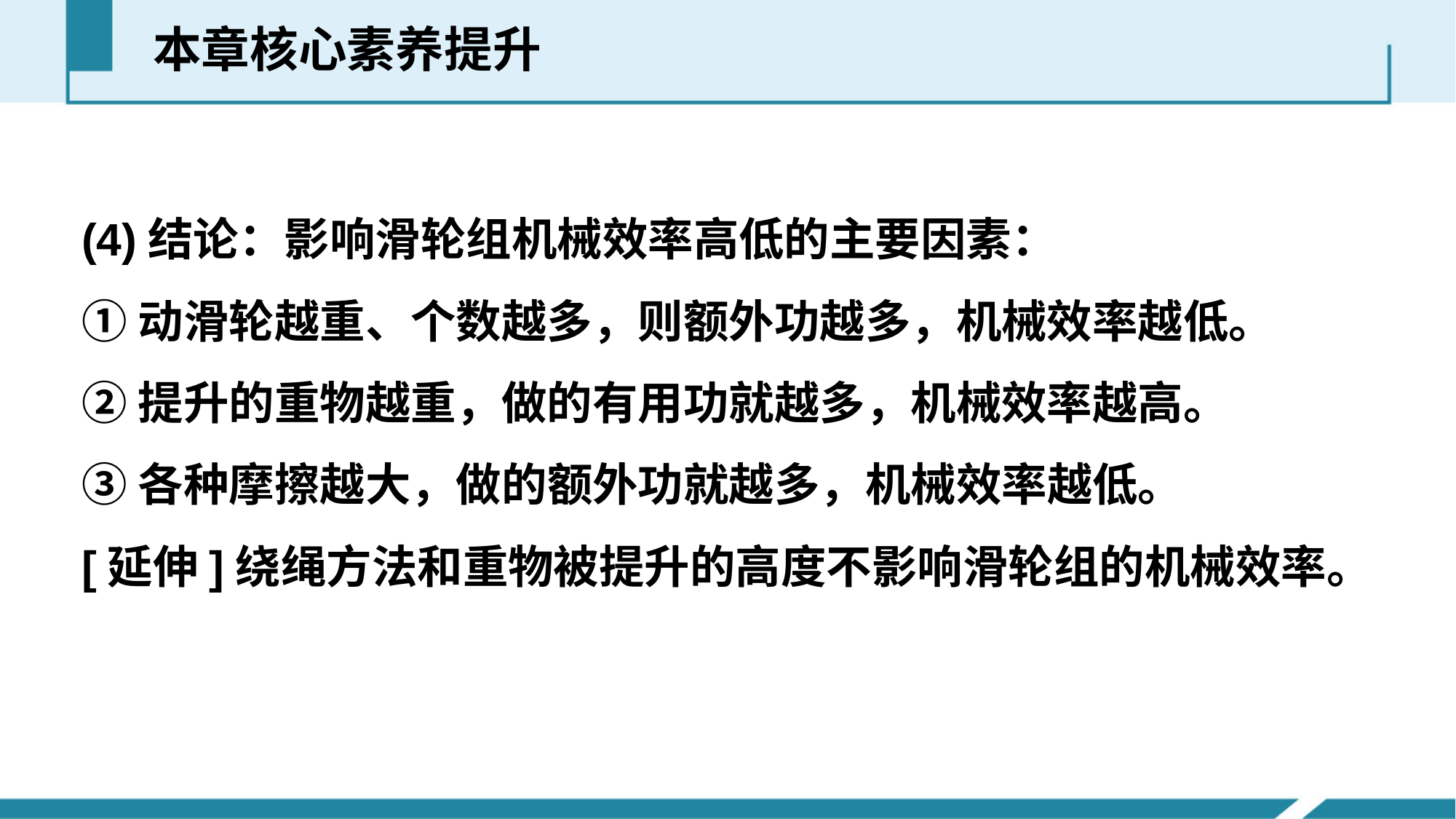

本章核心素养提升
(4)结论：影响滑轮组机械效率高低的主要因素：
①动滑轮越重、个数越多，则额外功越多，机械效率越低。
②提升的重物越重，做的有用功就越多，机械效率越高。
③各种摩擦越大，做的额外功就越多，机械效率越低。
[延伸]绕绳方法和重物被提升的高度不影响滑轮组的机械效率。